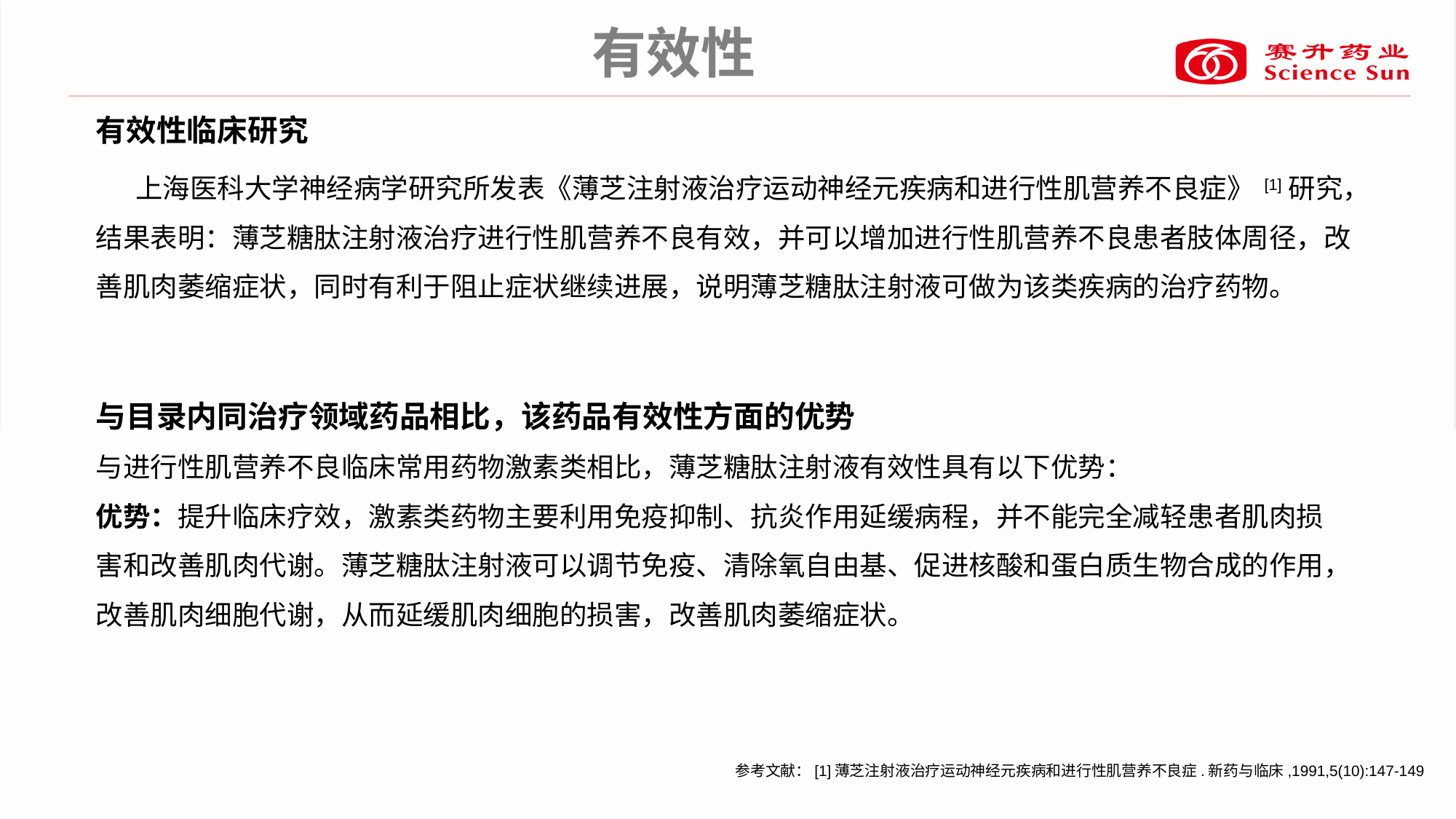

有效性
有效性临床研究
    上海医科大学神经病学研究所发表《薄芝注射液治疗运动神经元疾病和进行性肌营养不良症》 [1]研究，结果表明：薄芝糖肽注射液治疗进行性肌营养不良有效，并可以增加进行性肌营养不良患者肢体周径，改善肌肉萎缩症状，同时有利于阻止症状继续进展，说明薄芝糖肽注射液可做为该类疾病的治疗药物。
与目录内同治疗领域药品相比，该药品有效性方面的优势
与进行性肌营养不良临床常用药物激素类相比，薄芝糖肽注射液有效性具有以下优势：
优势：提升临床疗效，激素类药物主要利用免疫抑制、抗炎作用延缓病程，并不能完全减轻患者肌肉损害和改善肌肉代谢。薄芝糖肽注射液可以调节免疫、清除氧自由基、促进核酸和蛋白质生物合成的作用，改善肌肉细胞代谢，从而延缓肌肉细胞的损害，改善肌肉萎缩症状。
参考文献：[1]薄芝注射液治疗运动神经元疾病和进行性肌营养不良症.新药与临床,1991,5(10):147-149